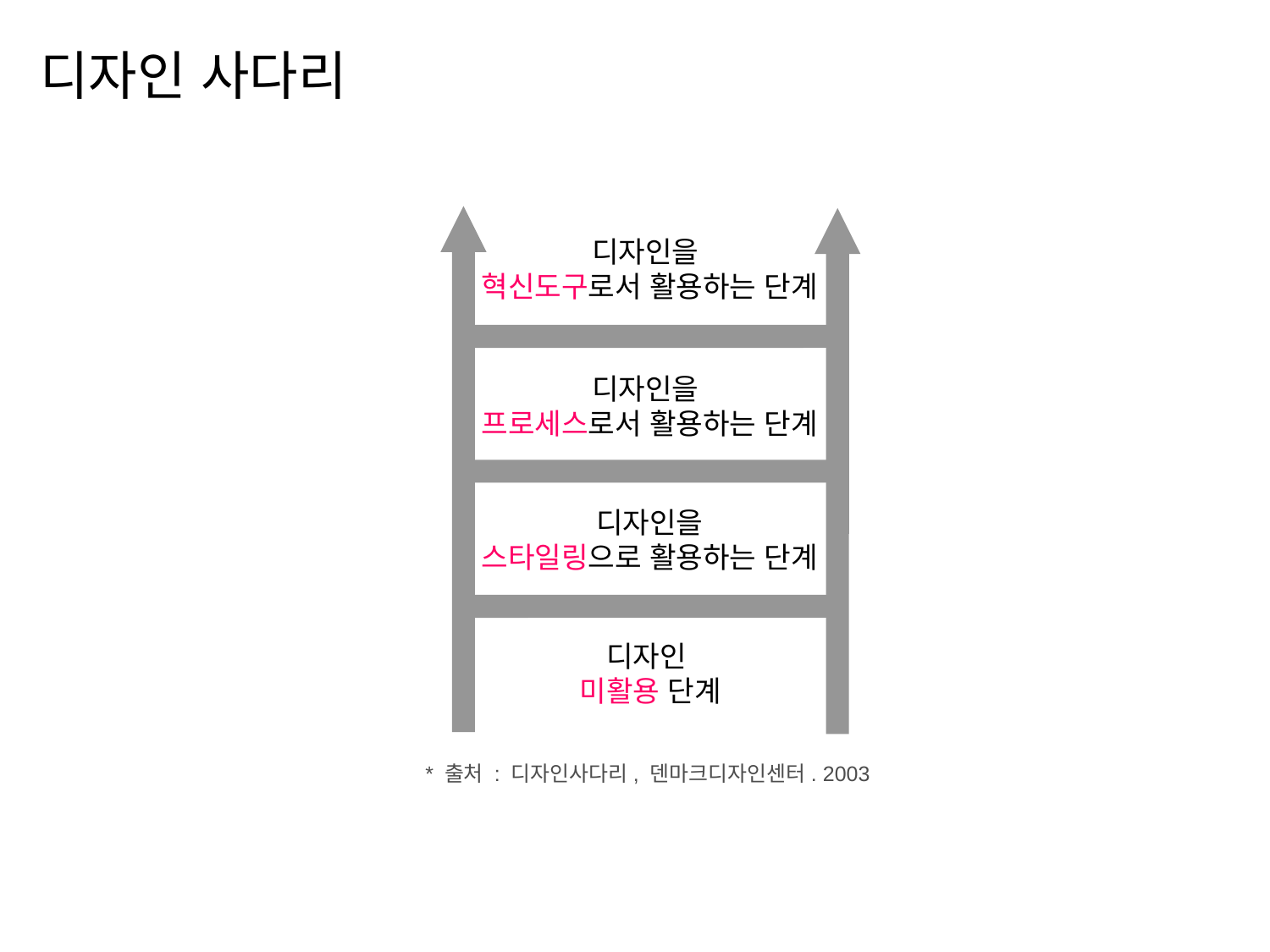

디자인 사다리

디자인을
혁신도구로서 활용하는 단계

디자인을
프로세스로서 활용하는 단계
디자인을
스타일링으로 활용하는 단계
디자인
미활용 단계
* 출처 : 디자인사다리, 덴마크디자인센터. 2003